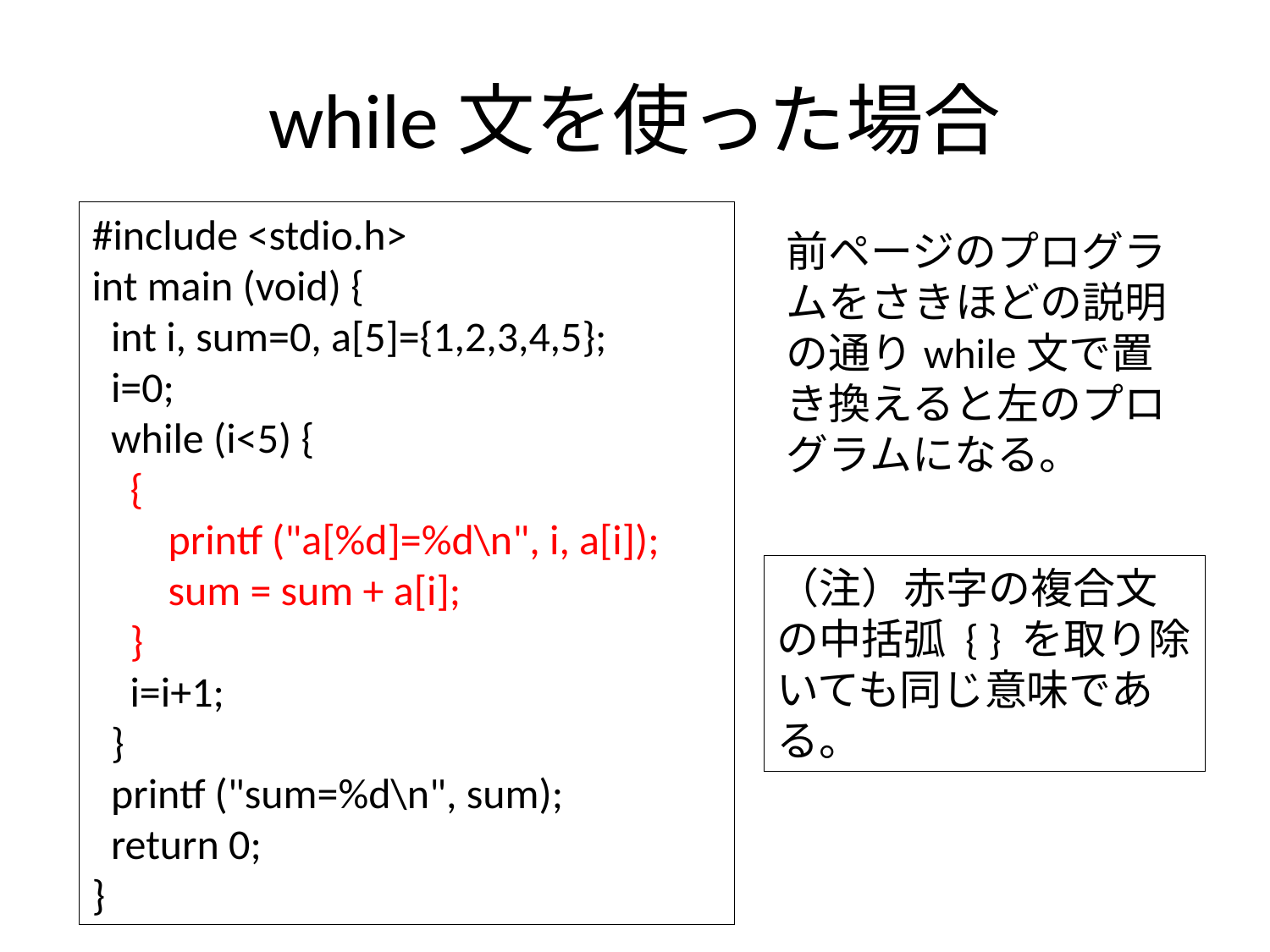

# while文を使った場合
#include <stdio.h>
int main (void) {
  int i, sum=0, a[5]={1,2,3,4,5};
  i=0;
  while (i<5) {
    {
        printf ("a[%d]=%d\n", i, a[i]);
        sum = sum + a[i];
    }
    i=i+1;
  }
  printf ("sum=%d\n", sum);
  return 0;
}
前ページのプログラムをさきほどの説明の通りwhile文で置き換えると左のプログラムになる。
（注）赤字の複合文の中括弧 { } を取り除いても同じ意味である。